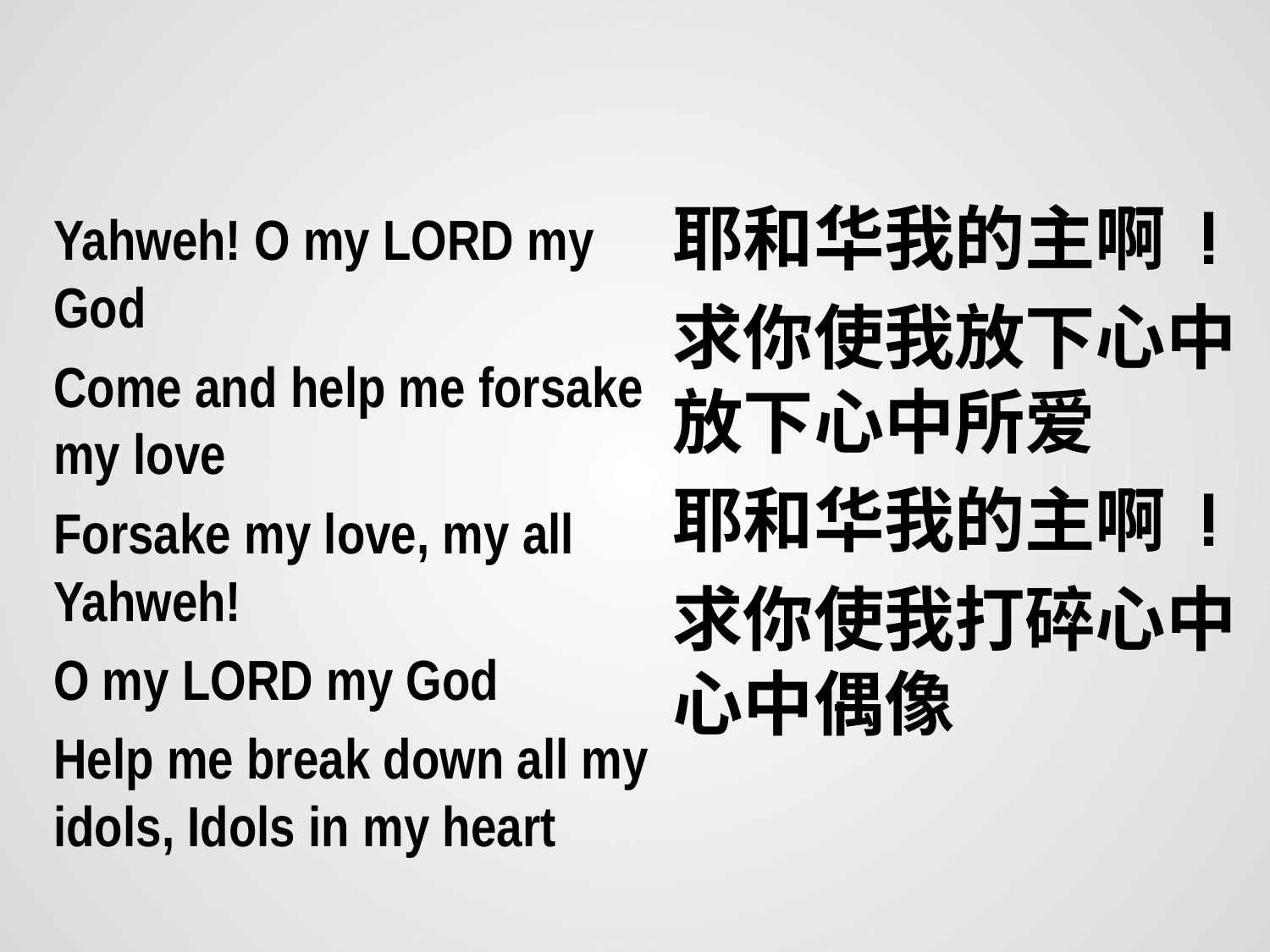

耶和华我的主啊 !
求你使我放下心中放下心中所爱
耶和华我的主啊 !
求你使我打碎心中 心中偶像
Yahweh! O my LORD my God
Come and help me forsake my love
Forsake my love, my all Yahweh!
O my LORD my God
Help me break down all my idols, Idols in my heart